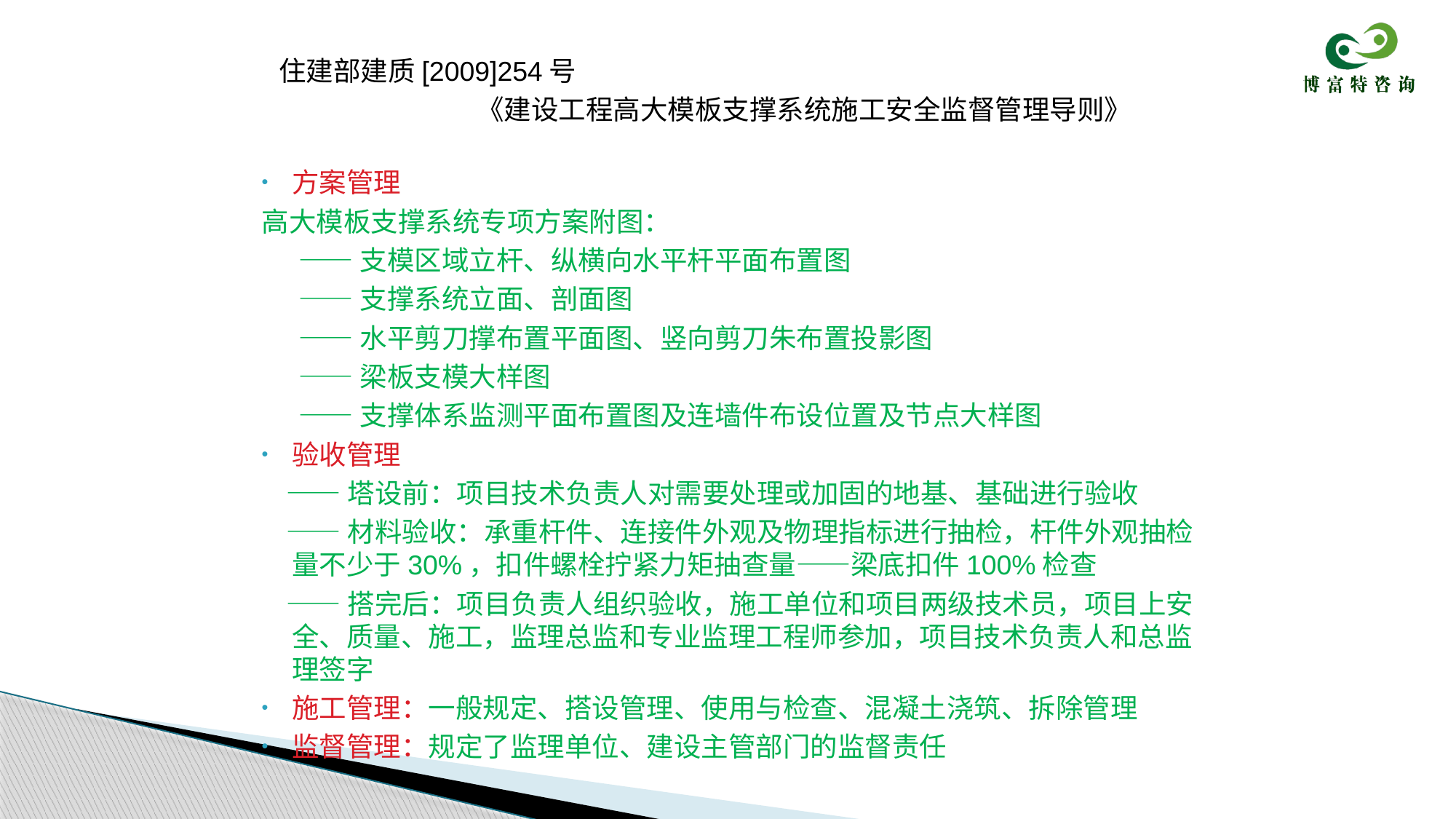

住建部建质[2009]254号
                               《建设工程高大模板支撑系统施工安全监督管理导则》
方案管理
高大模板支撑系统专项方案附图：
      ——支模区域立杆、纵横向水平杆平面布置图
      ——支撑系统立面、剖面图
      ——水平剪刀撑布置平面图、竖向剪刀朱布置投影图
      ——梁板支模大样图
      ——支撑体系监测平面布置图及连墙件布设位置及节点大样图
验收管理
    ——塔设前：项目技术负责人对需要处理或加固的地基、基础进行验收
    ——材料验收：承重杆件、连接件外观及物理指标进行抽检，杆件外观抽检量不少于30%，扣件螺栓拧紧力矩抽查量——梁底扣件100%检查
    ——搭完后：项目负责人组织验收，施工单位和项目两级技术员，项目上安全、质量、施工，监理总监和专业监理工程师参加，项目技术负责人和总监理签字
施工管理：一般规定、搭设管理、使用与检查、混凝土浇筑、拆除管理
监督管理：规定了监理单位、建设主管部门的监督责任